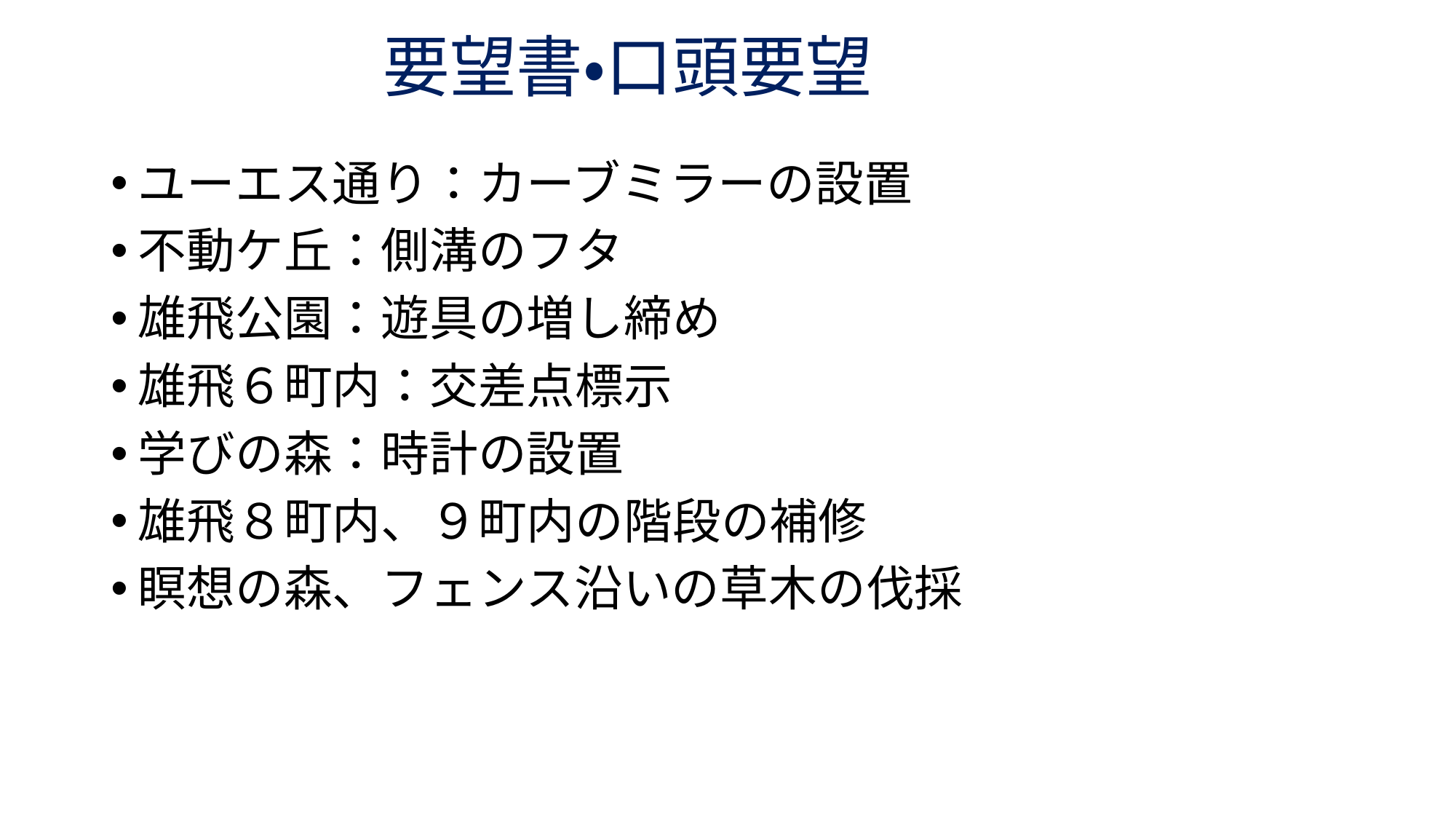

# 要望書・口頭要望
ユーエス通り：カーブミラーの設置
不動ケ丘：側溝のフタ
雄飛公園：遊具の増し締め
雄飛６町内：交差点標示
学びの森：時計の設置
雄飛８町内、９町内の階段の補修
瞑想の森、フェンス沿いの草木の伐採